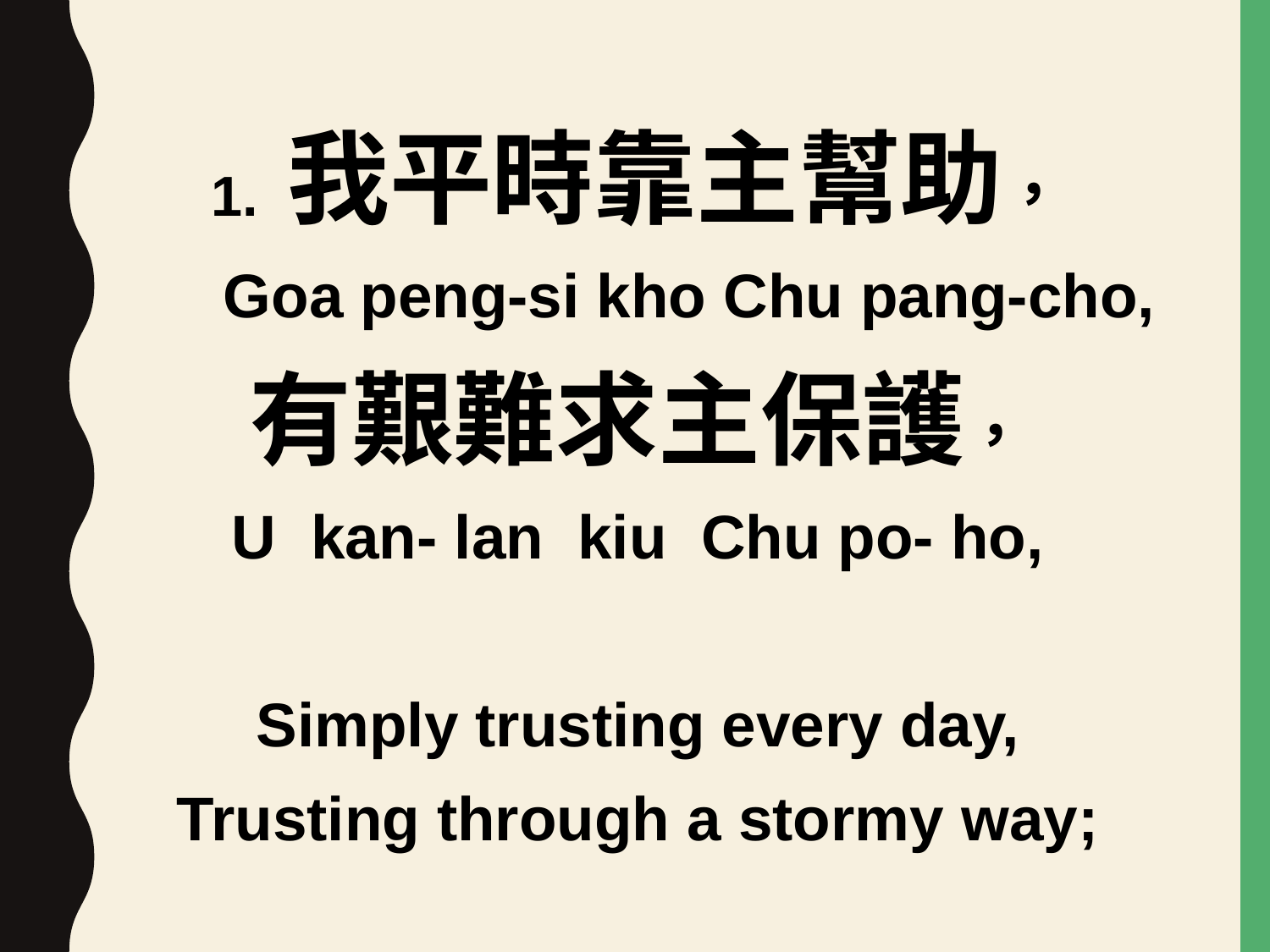

1. 我平時靠主幫助，
      Goa peng-si kho Chu pang-cho,
有艱難求主保護，
U  kan- lan  kiu  Chu po- ho,

Simply trusting every day,
Trusting through a stormy way;